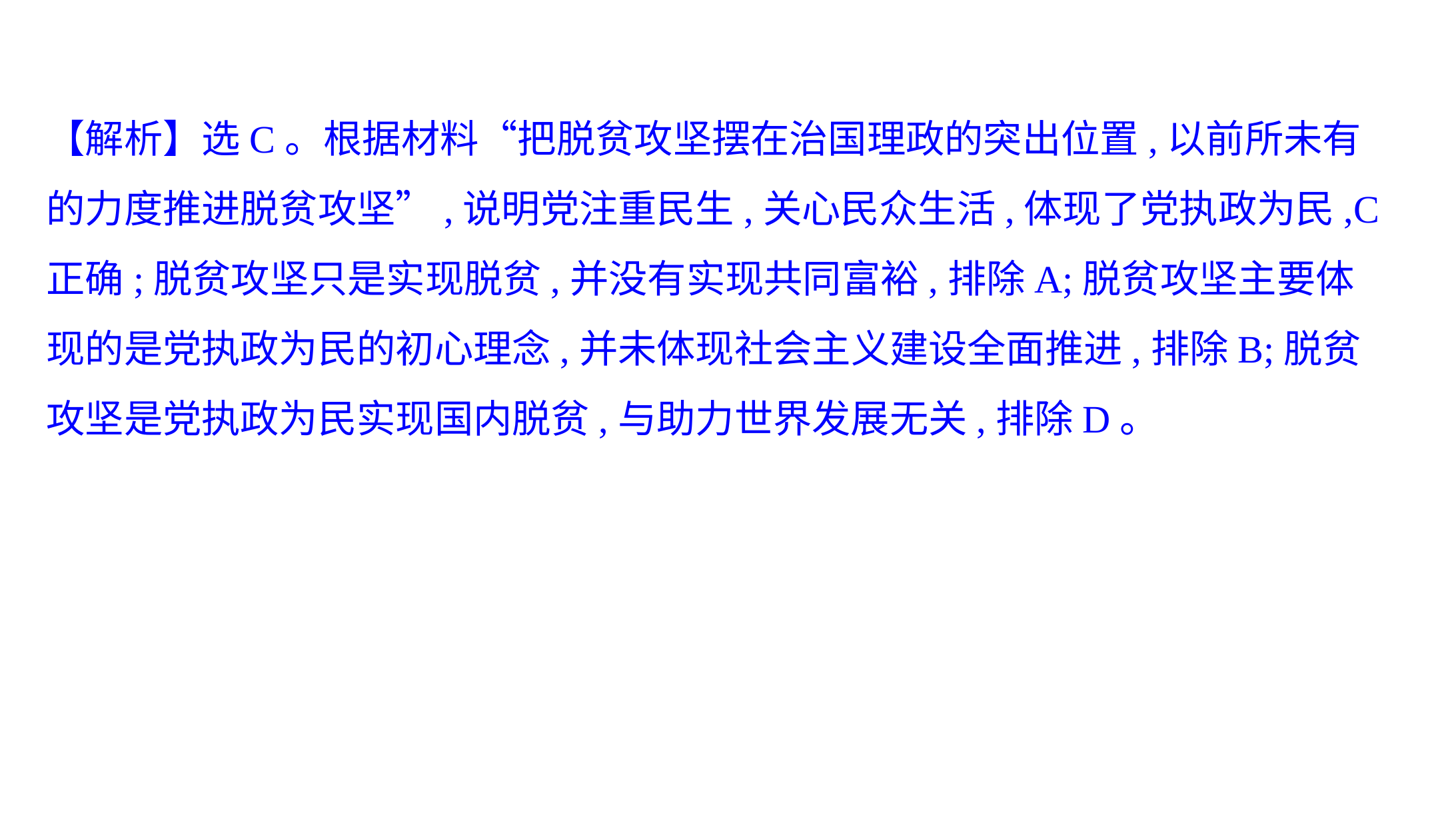

【解析】选C。根据材料“把脱贫攻坚摆在治国理政的突出位置,以前所未有的力度推进脱贫攻坚”,说明党注重民生,关心民众生活,体现了党执政为民,C正确;脱贫攻坚只是实现脱贫,并没有实现共同富裕,排除A;脱贫攻坚主要体现的是党执政为民的初心理念,并未体现社会主义建设全面推进,排除B;脱贫攻坚是党执政为民实现国内脱贫,与助力世界发展无关,排除D。